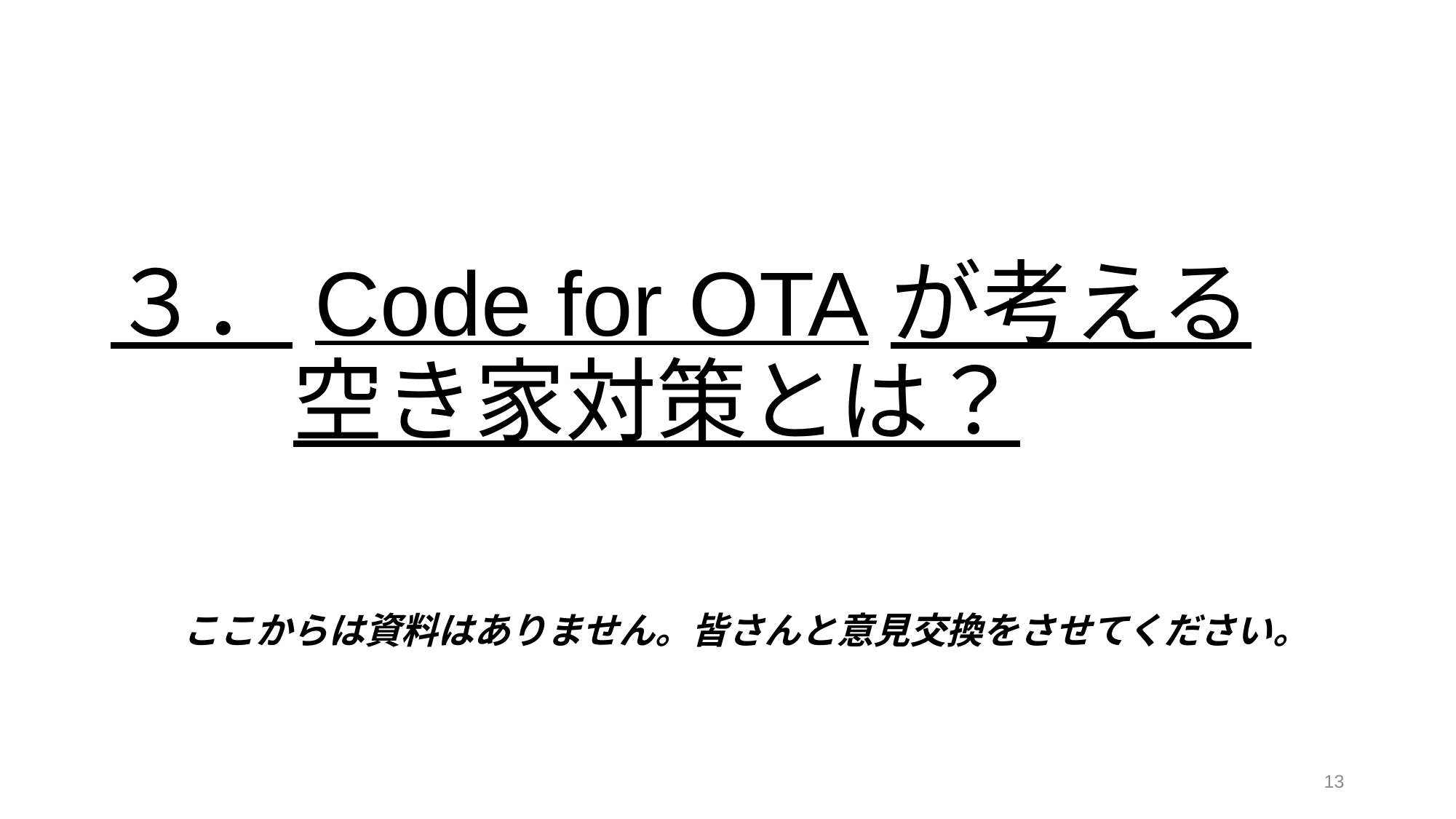

# ３．Code for OTAが考える 　　空き家対策とは？

　　ここからは資料はありません。皆さんと意見交換をさせてください。

13